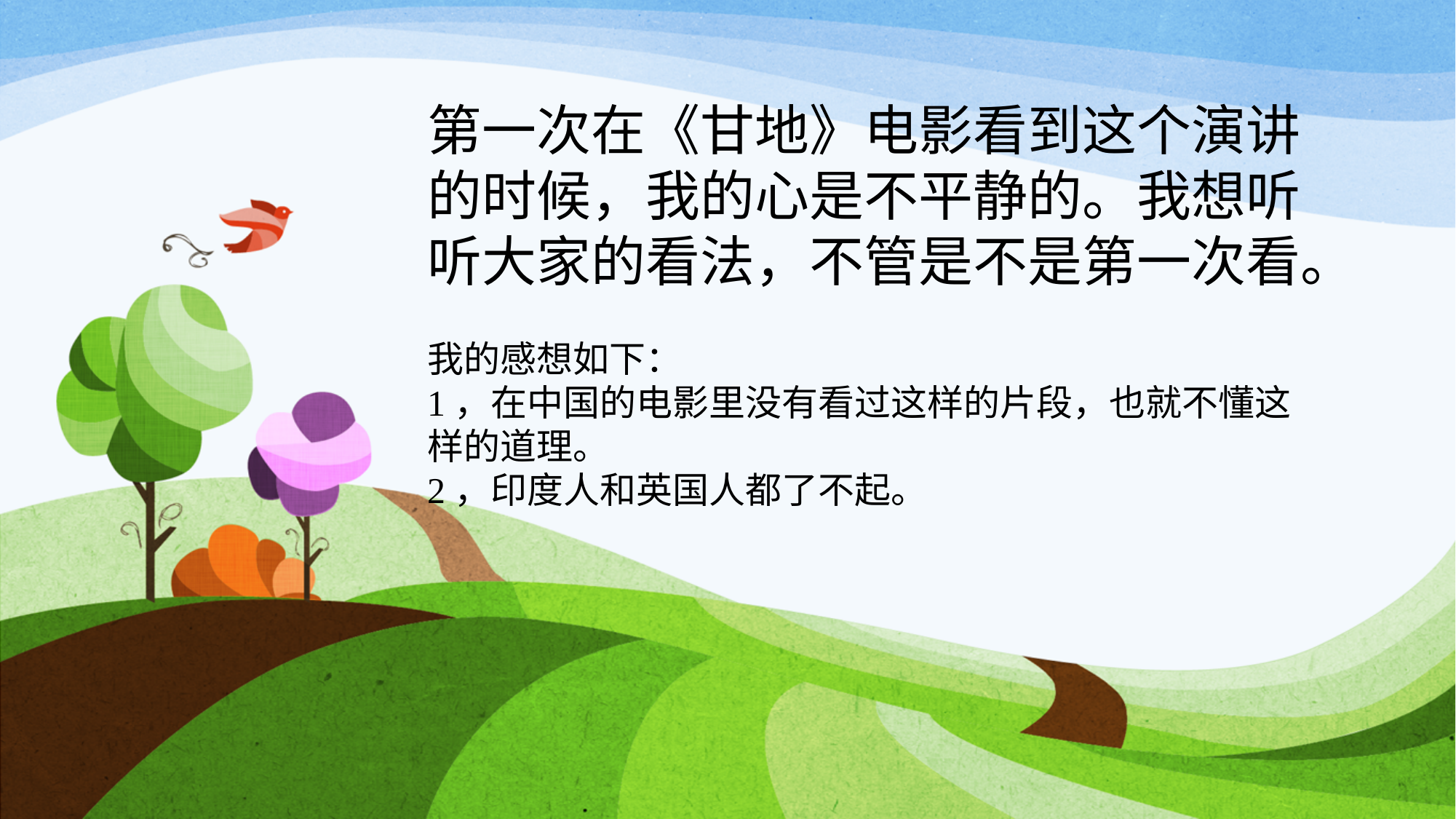

第一次在《甘地》电影看到这个演讲的时候，我的心是不平静的。我想听听大家的看法，不管是不是第一次看。

我的感想如下：
1，在中国的电影里没有看过这样的片段，也就不懂这样的道理。
2，印度人和英国人都了不起。